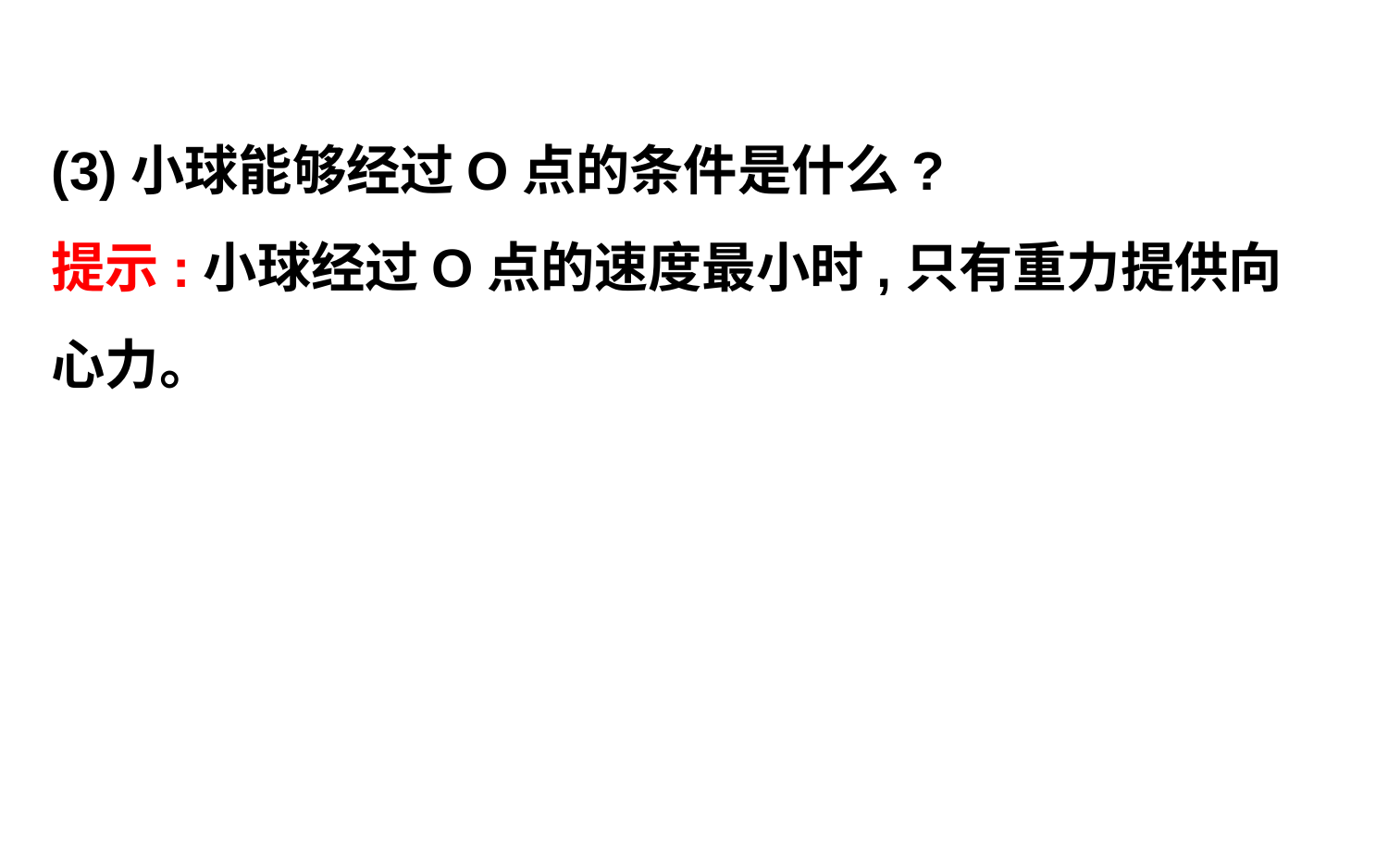

(3)小球能够经过O点的条件是什么?
提示:小球经过O点的速度最小时,只有重力提供向心力。